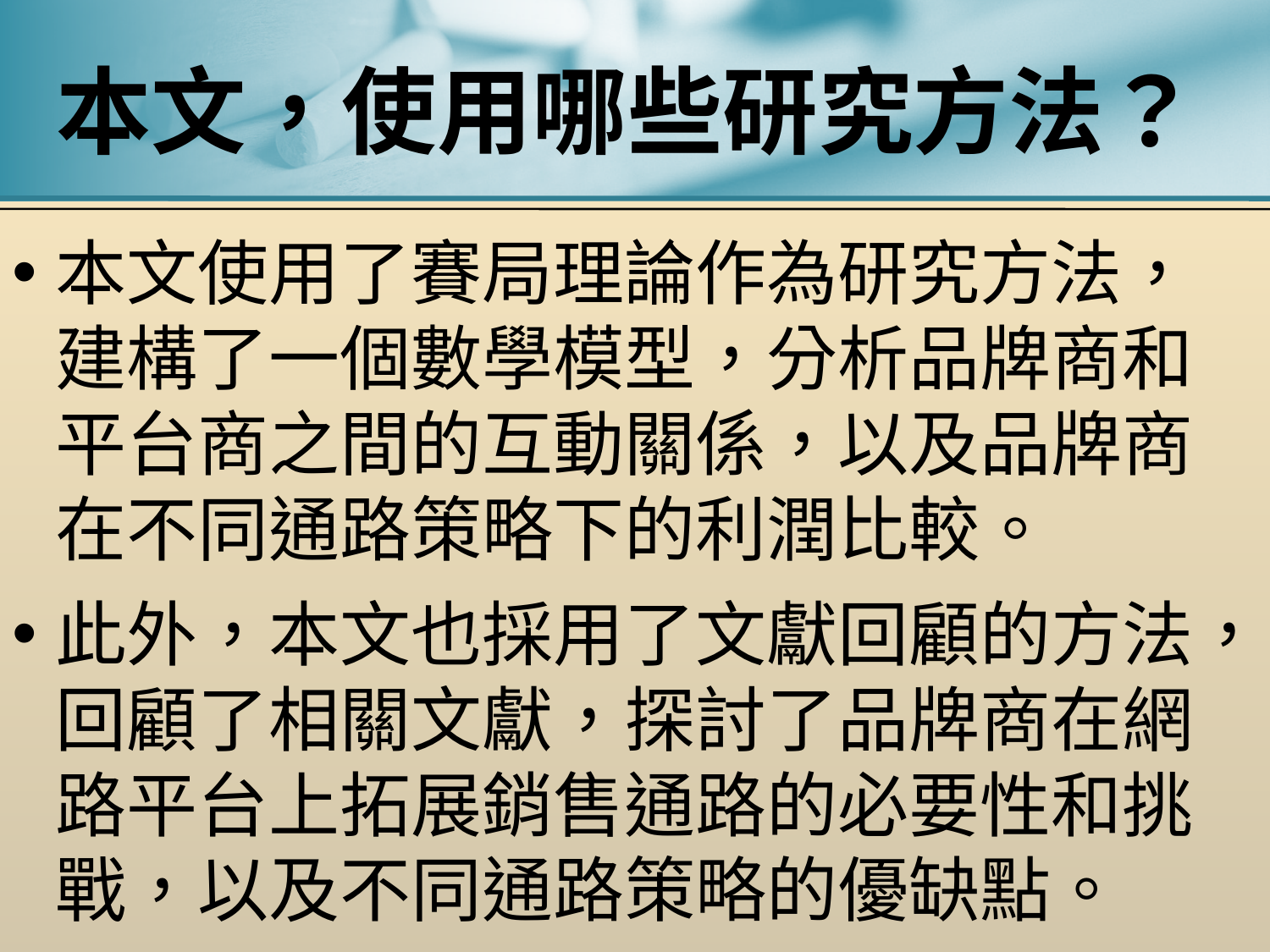

# 本文，使用哪些研究方法？
本文使用了賽局理論作為研究方法，建構了一個數學模型，分析品牌商和平台商之間的互動關係，以及品牌商在不同通路策略下的利潤比較。
此外，本文也採用了文獻回顧的方法，回顧了相關文獻，探討了品牌商在網路平台上拓展銷售通路的必要性和挑戰，以及不同通路策略的優缺點。